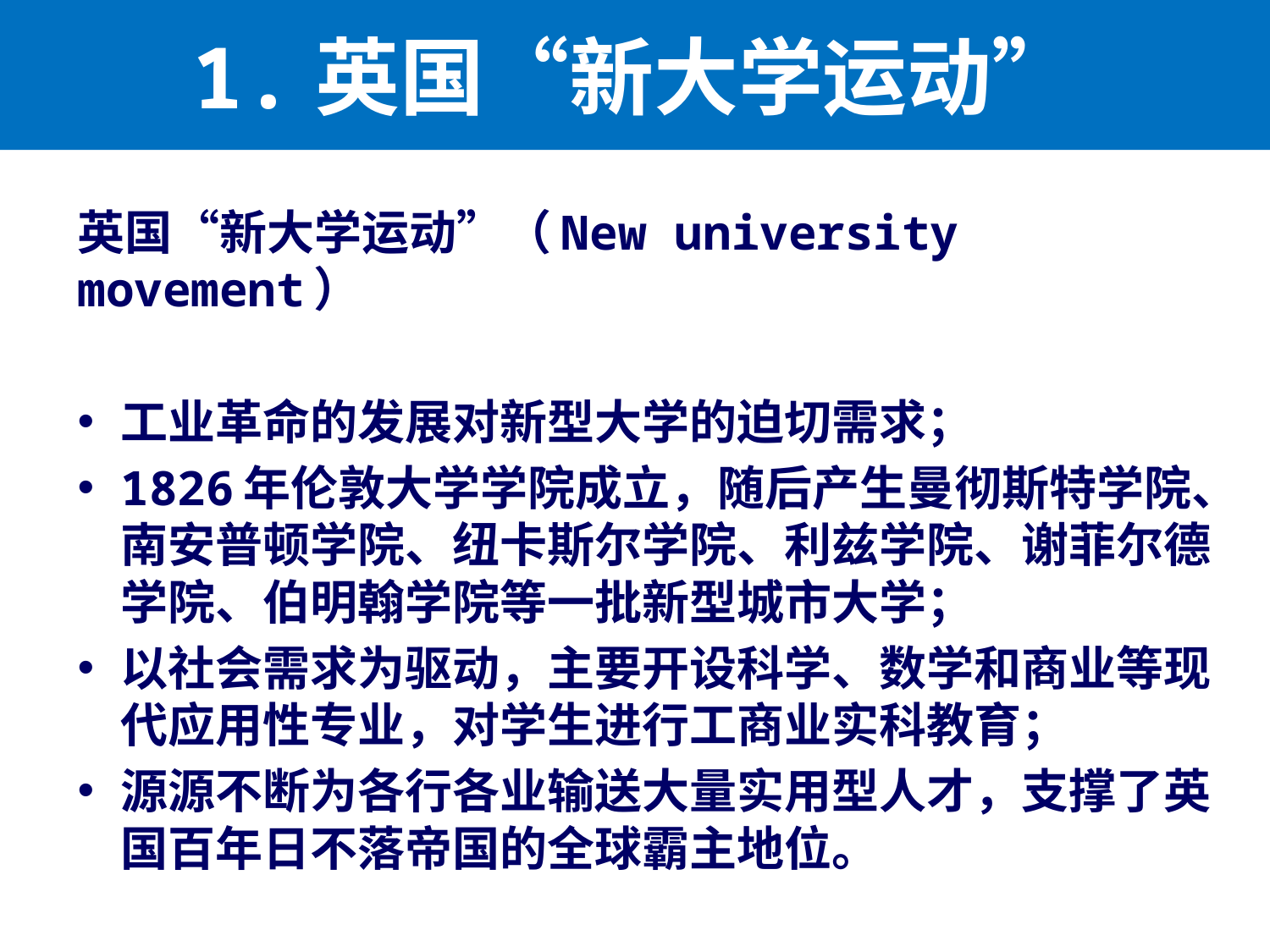

# 1.英国“新大学运动”
英国“新大学运动”（New university movement）

工业革命的发展对新型大学的迫切需求；
1826年伦敦大学学院成立，随后产生曼彻斯特学院、南安普顿学院、纽卡斯尔学院、利兹学院、谢菲尔德学院、伯明翰学院等一批新型城市大学；
以社会需求为驱动，主要开设科学、数学和商业等现代应用性专业，对学生进行工商业实科教育；
源源不断为各行各业输送大量实用型人才，支撑了英国百年日不落帝国的全球霸主地位。